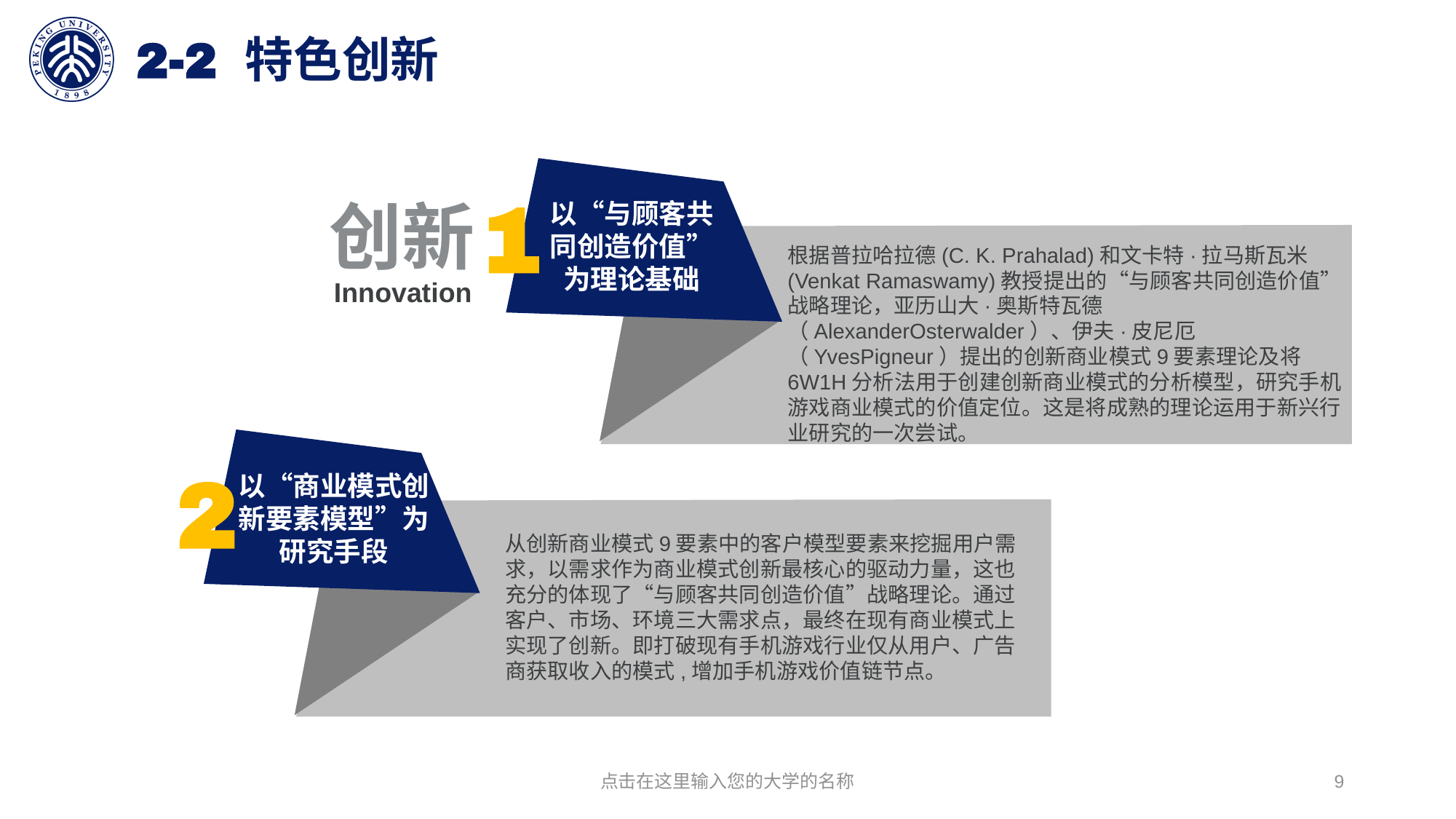

# 2-2 特色创新

以“与顾客共同创造价值”为理论基础

根据普拉哈拉德(C. K. Prahalad)和文卡特·拉马斯瓦米(Venkat Ramaswamy)教授提出的“与顾客共同创造价值”战略理论，亚历山大·奥斯特瓦德（AlexanderOsterwalder）、伊夫·皮尼厄（YvesPigneur）提出的创新商业模式9要素理论及将6W1H分析法用于创建创新商业模式的分析模型，研究手机游戏商业模式的价值定位。这是将成熟的理论运用于新兴行业研究的一次尝试。

1
创新
Innovation

以“商业模式创新要素模型”为研究手段

从创新商业模式9要素中的客户模型要素来挖掘用户需求，以需求作为商业模式创新最核心的驱动力量，这也充分的体现了“与顾客共同创造价值”战略理论。通过客户、市场、环境三大需求点，最终在现有商业模式上实现了创新。即打破现有手机游戏行业仅从用户、广告商获取收入的模式,增加手机游戏价值链节点。

2
点击在这里输入您的大学的名称
9